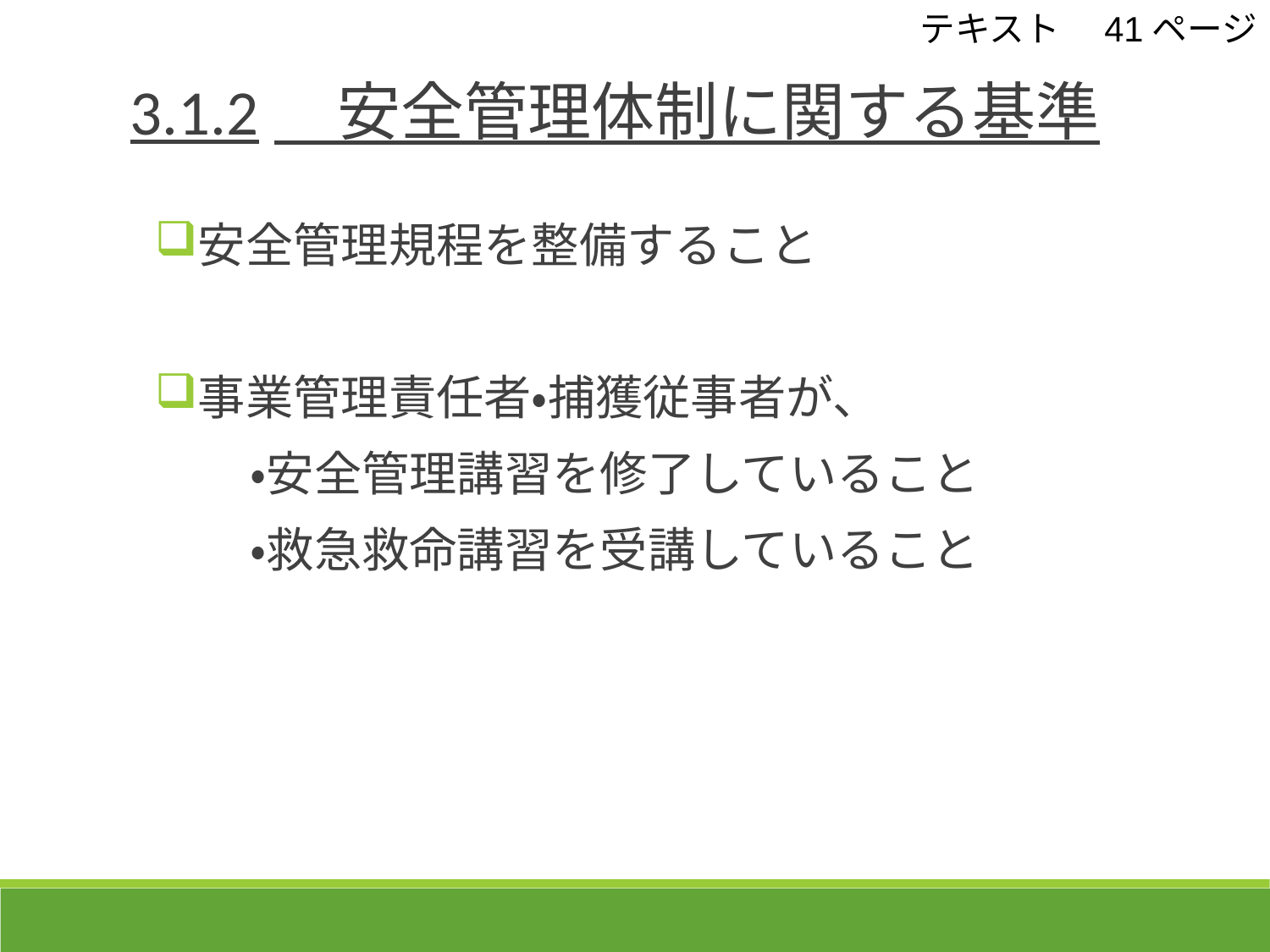

テキスト　41ページ
3.1.2　安全管理体制に関する基準
安全管理規程を整備すること

事業管理責任者・捕獲従事者が、
　　・安全管理講習を修了していること
　　・救急救命講習を受講していること